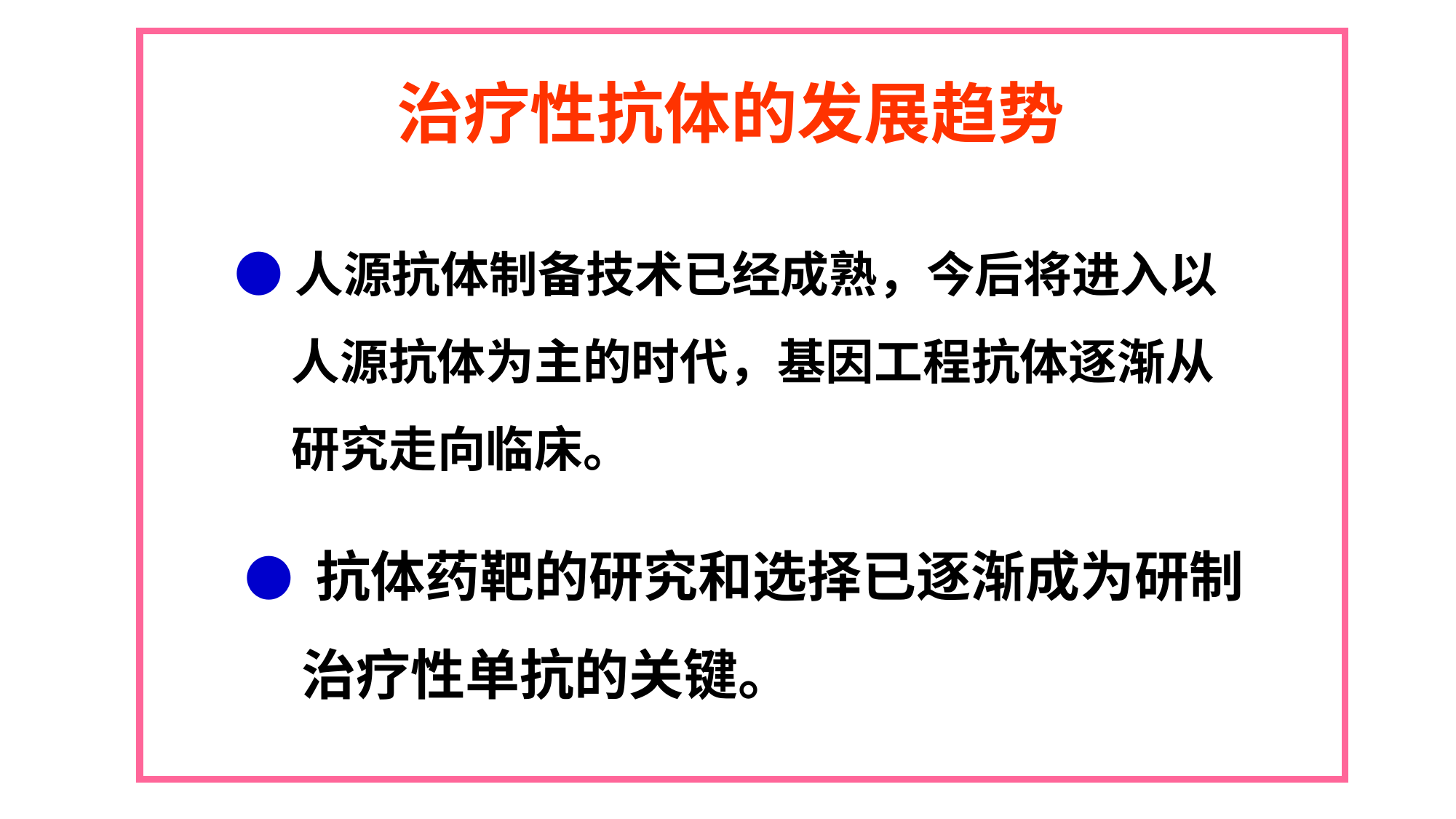

治疗性抗体的发展趋势
●人源抗体制备技术已经成熟，今后将进入以人源抗体为主的时代，基因工程抗体逐渐从研究走向临床。
● 抗体药靶的研究和选择已逐渐成为研制治疗性单抗的关键。